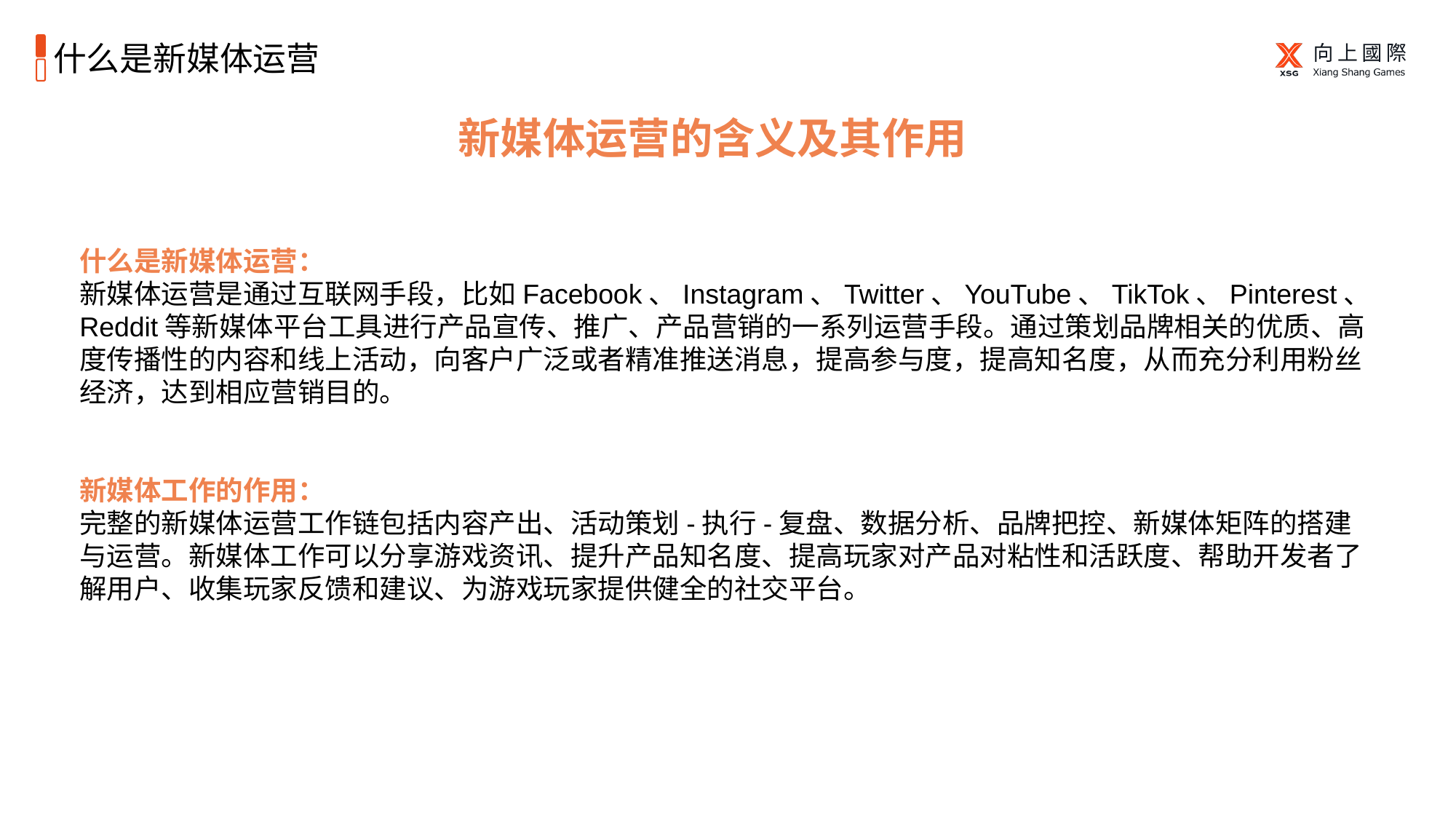

# 什么是新媒体运营
新媒体运营的含义及其作用
什么是新媒体运营：
新媒体运营是通过互联网手段，比如Facebook、Instagram、Twitter、YouTube、TikTok、Pinterest、Reddit等新媒体平台工具进行产品宣传、推广、产品营销的一系列运营手段。通过策划品牌相关的优质、高度传播性的内容和线上活动，向客户广泛或者精准推送消息，提高参与度，提高知名度，从而充分利用粉丝经济，达到相应营销目的。

新媒体工作的作用：
完整的新媒体运营工作链包括内容产出、活动策划-执行-复盘、数据分析、品牌把控、新媒体矩阵的搭建与运营。新媒体工作可以分享游戏资讯、提升产品知名度、提高玩家对产品对粘性和活跃度、帮助开发者了解用户、收集玩家反馈和建议、为游戏玩家提供健全的社交平台。